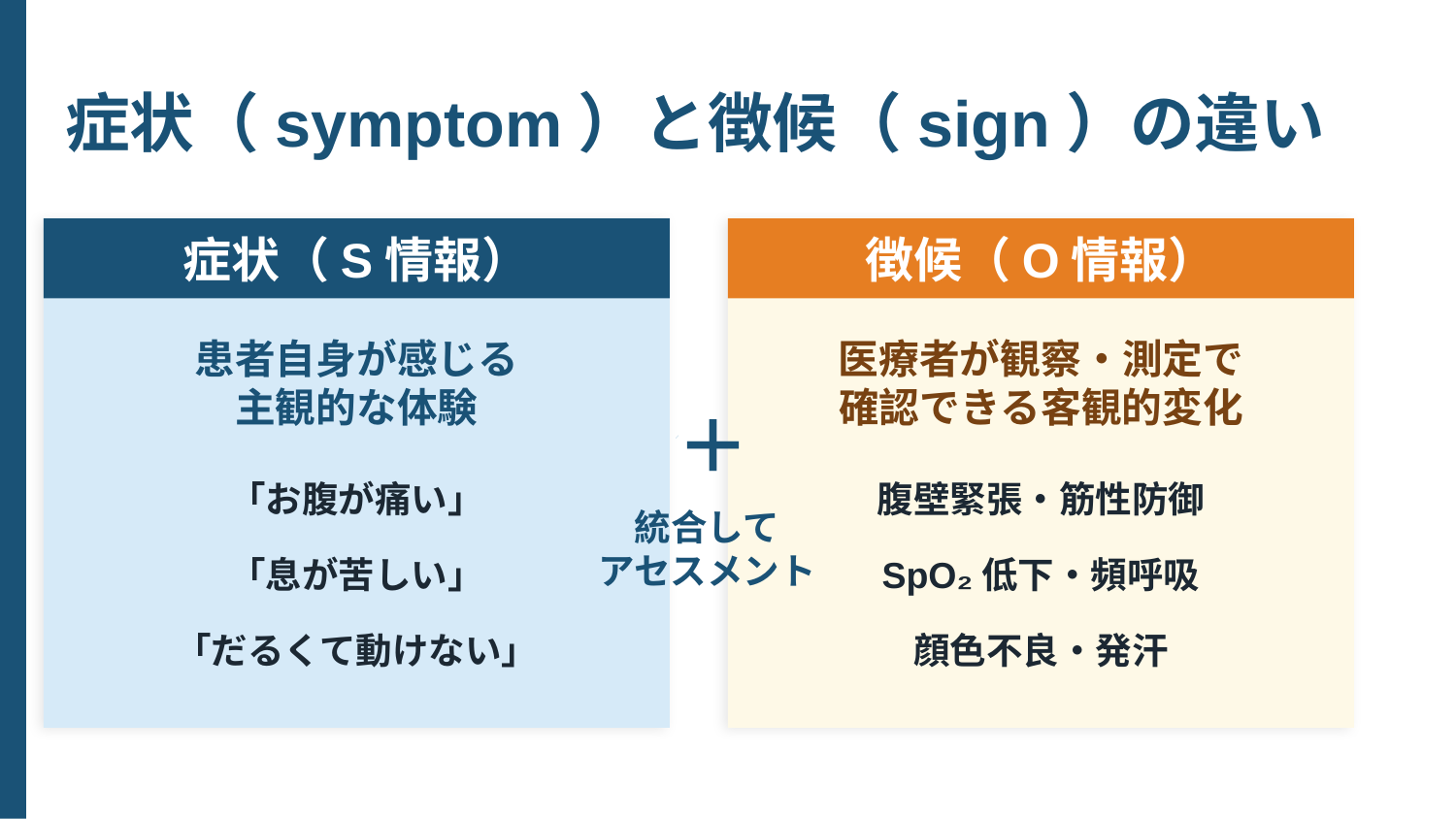

Ⅰ 症状とは何か
症状（symptom）と徴候（sign）の違い

症状（S情報）

徴候（O情報）
患者自身が感じる
主観的な体験
医療者が観察・測定で
確認できる客観的変化
＋

「お腹が痛い」
腹壁緊張・筋性防御
統合して
アセスメント
「息が苦しい」
SpO₂低下・頻呼吸
「だるくて動けない」
顔色不良・発汗